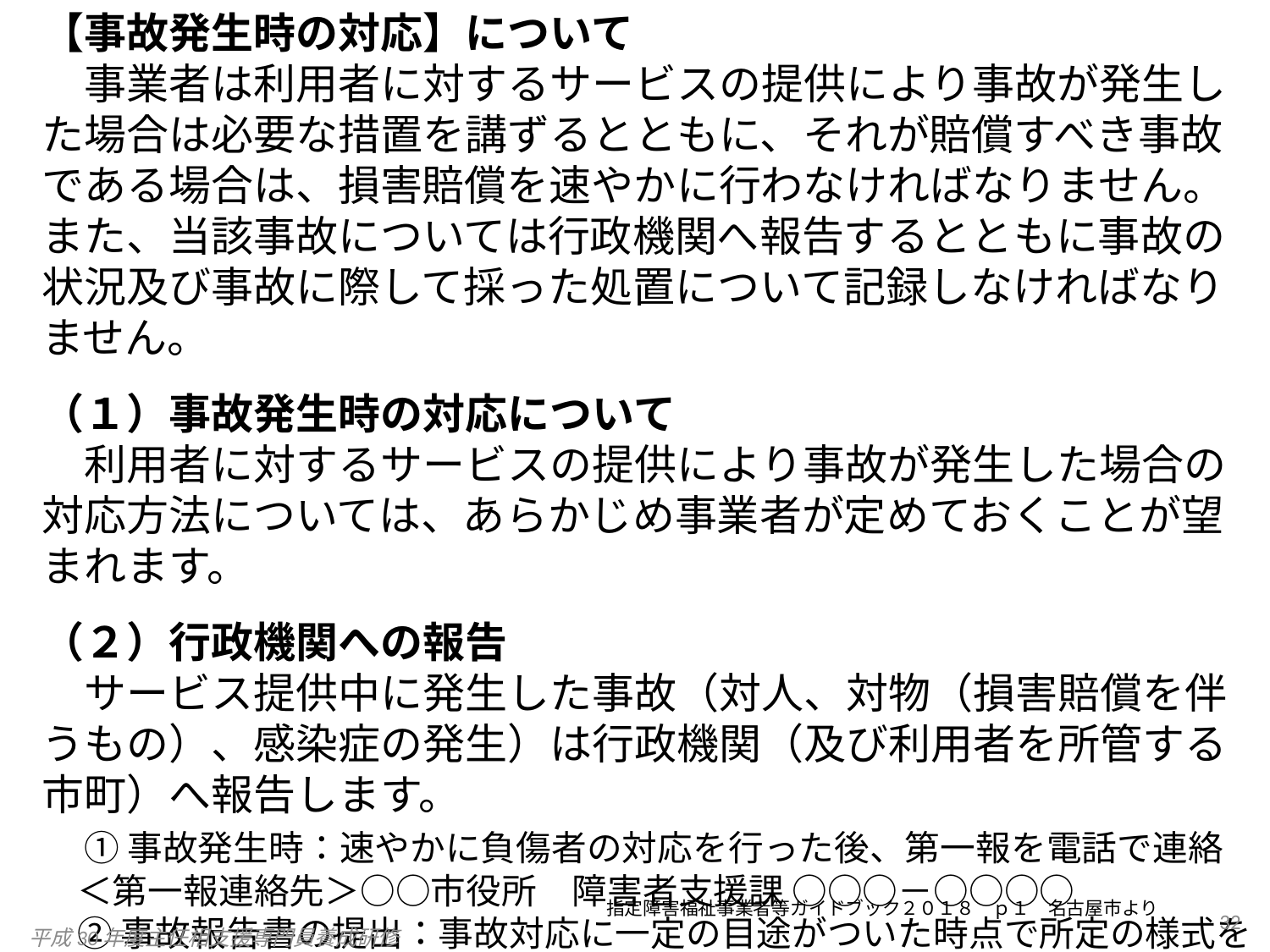

【事故発生時の対応】について
　事業者は利用者に対するサービスの提供により事故が発生した場合は必要な措置を講ずるとともに、それが賠償すべき事故である場合は、損害賠償を速やかに行わなければなりません。また、当該事故については行政機関へ報告するとともに事故の状況及び事故に際して採った処置について記録しなければなりません。

（１）事故発生時の対応について
　利用者に対するサービスの提供により事故が発生した場合の対応方法については、あらかじめ事業者が定めておくことが望まれます。

（２）行政機関への報告
　サービス提供中に発生した事故（対人、対物（損害賠償を伴うもの）、感染症の発生）は行政機関（及び利用者を所管する市町）へ報告します。
　① 事故発生時：速やかに負傷者の対応を行った後、第一報を電話で連絡
　＜第一報連絡先＞○○市役所　障害者支援課 ○○○－○○○○
　② 事故報告書の提出：事故対応に一定の目途がついた時点で所定の様式を作成し、上記連絡先へ郵送で提出
指定障害福祉事業者等ガイドブック２０１８　ｐ１　名古屋市より
32
平成30年度主任相支援専門員養成研修